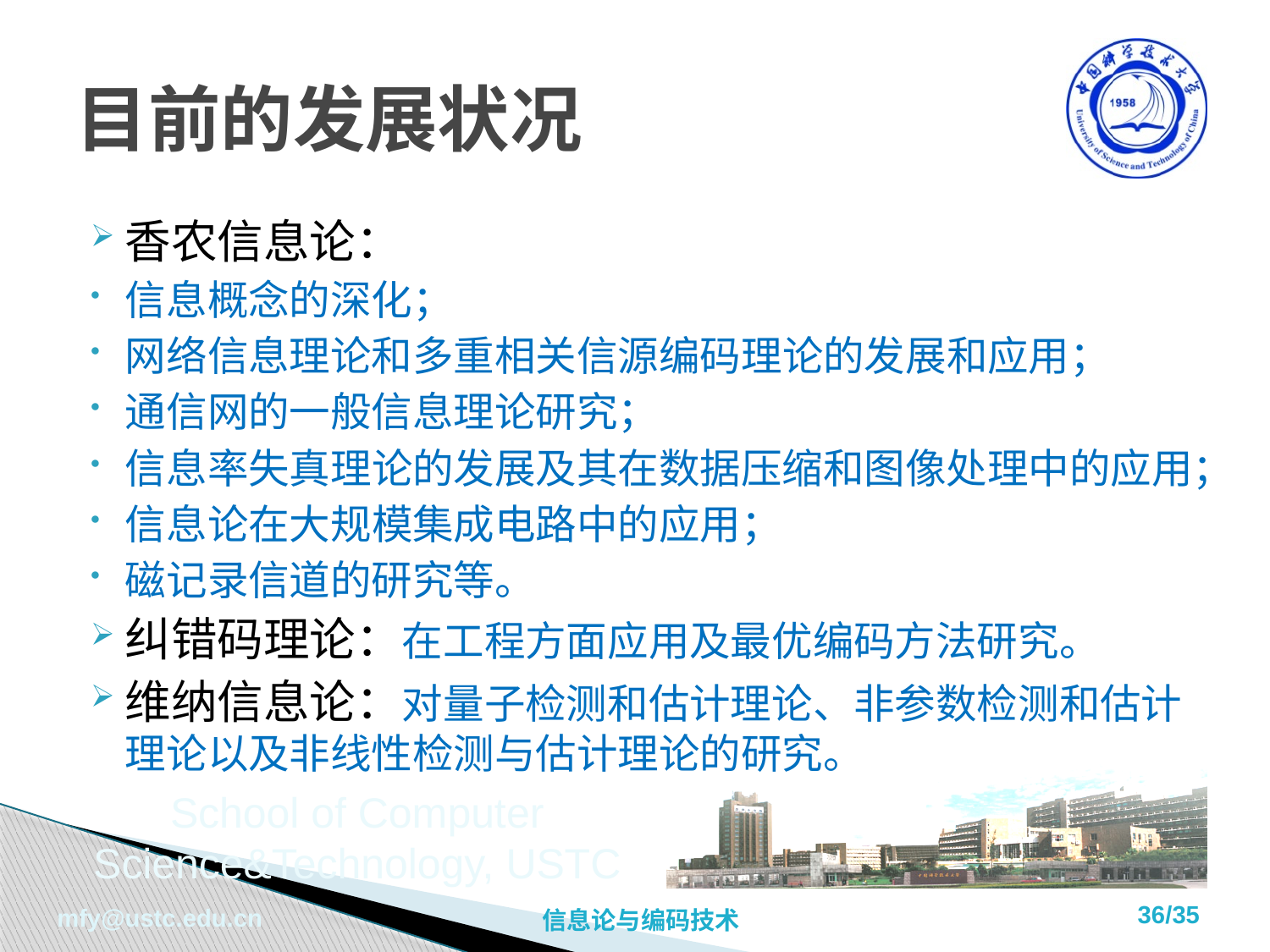

# 目前的发展状况
香农信息论：
信息概念的深化；
网络信息理论和多重相关信源编码理论的发展和应用；
通信网的一般信息理论研究；
信息率失真理论的发展及其在数据压缩和图像处理中的应用；
信息论在大规模集成电路中的应用；
磁记录信道的研究等。
纠错码理论：在工程方面应用及最优编码方法研究。
维纳信息论：对量子检测和估计理论、非参数检测和估计理论以及非线性检测与估计理论的研究。